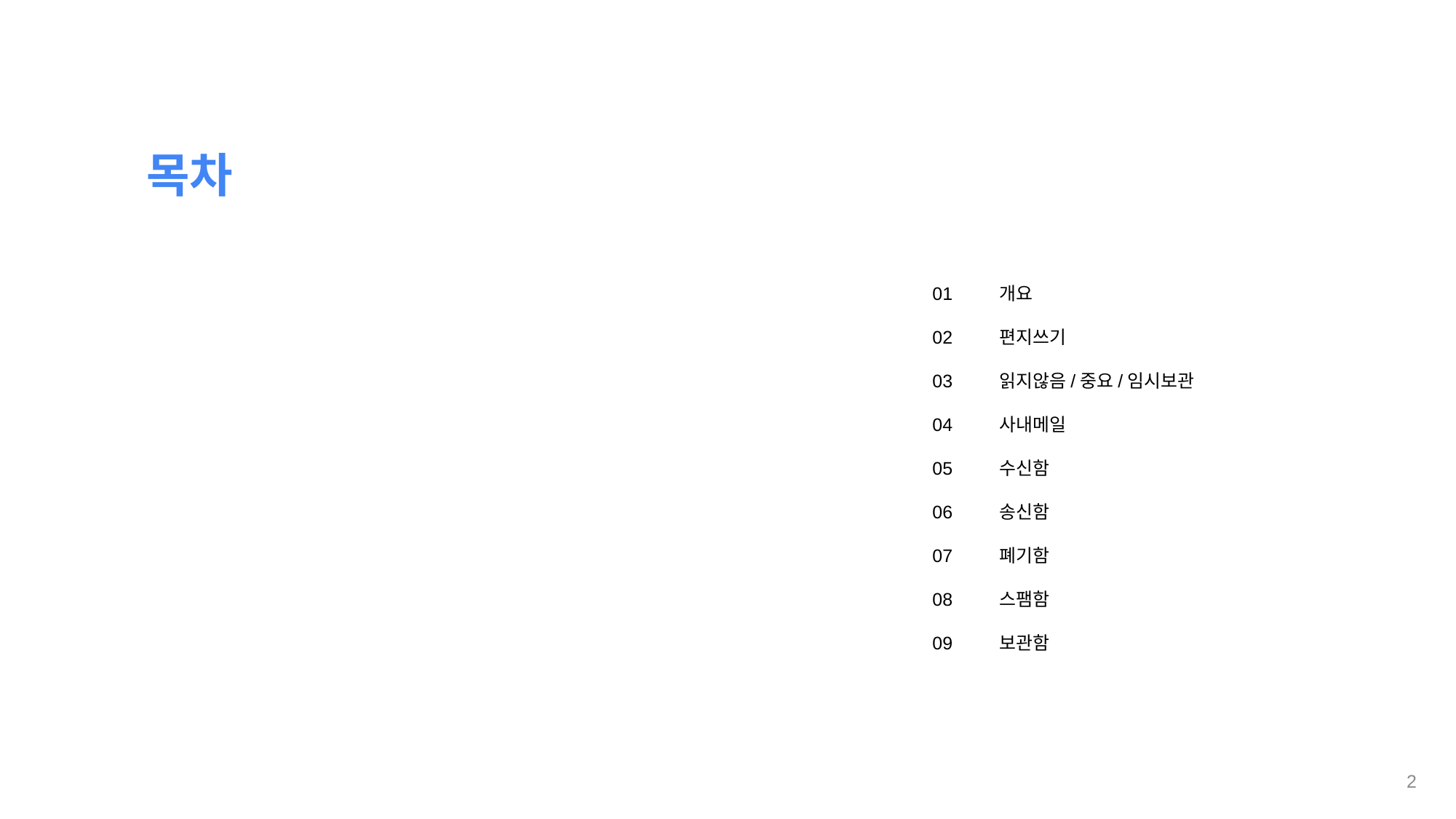

목차
01
02
03
04
05
06
07
08
09
개요
편지쓰기
읽지않음/중요/임시보관
사내메일
수신함
송신함
폐기함
스팸함
보관함